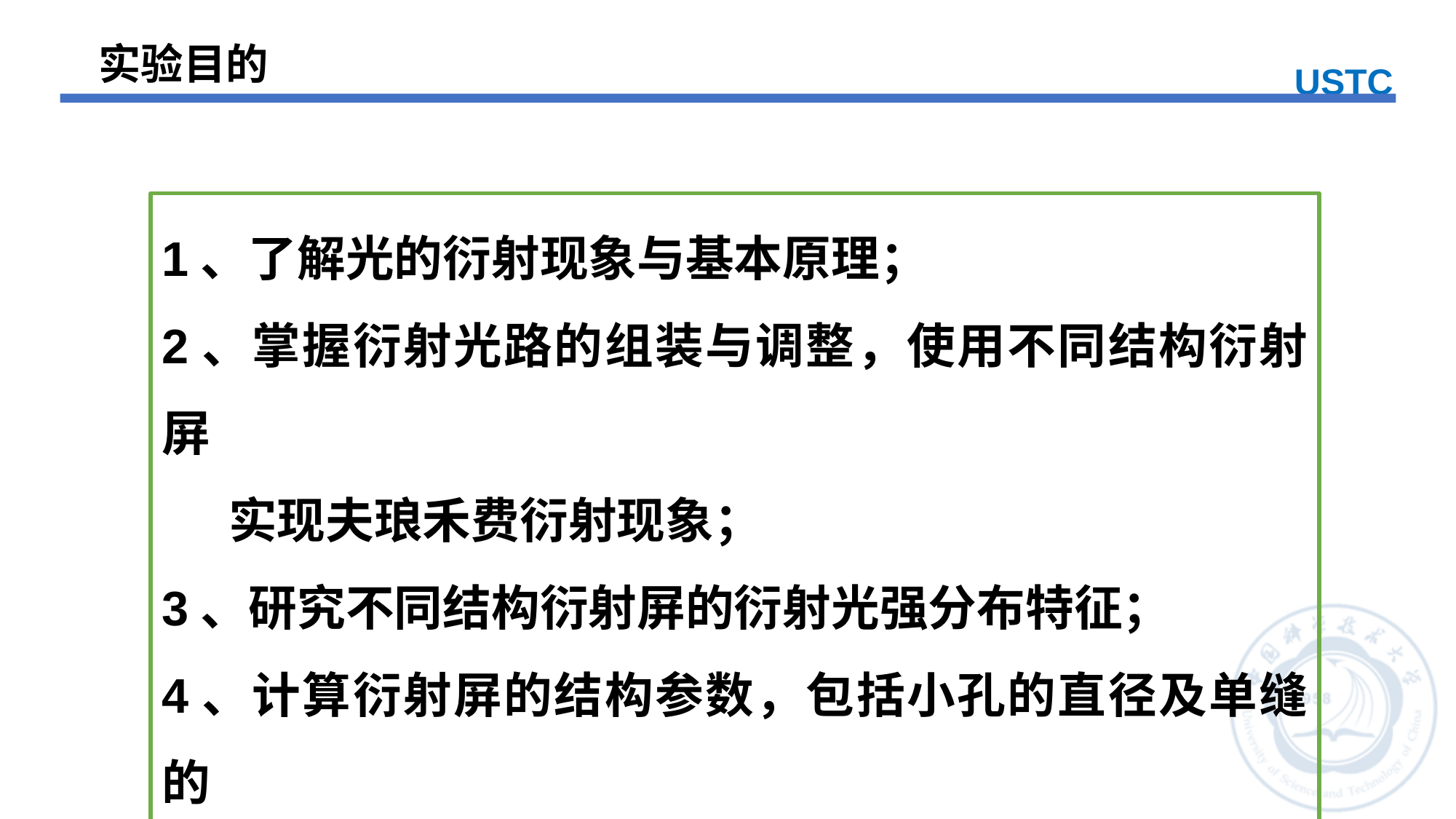

实验目的
USTC

1、了解光的衍射现象与基本原理；
2、掌握衍射光路的组装与调整，使用不同结构衍射屏
     实现夫琅禾费衍射现象；
3、研究不同结构衍射屏的衍射光强分布特征；
4、计算衍射屏的结构参数，包括小孔的直径及单缝的
     缝宽；